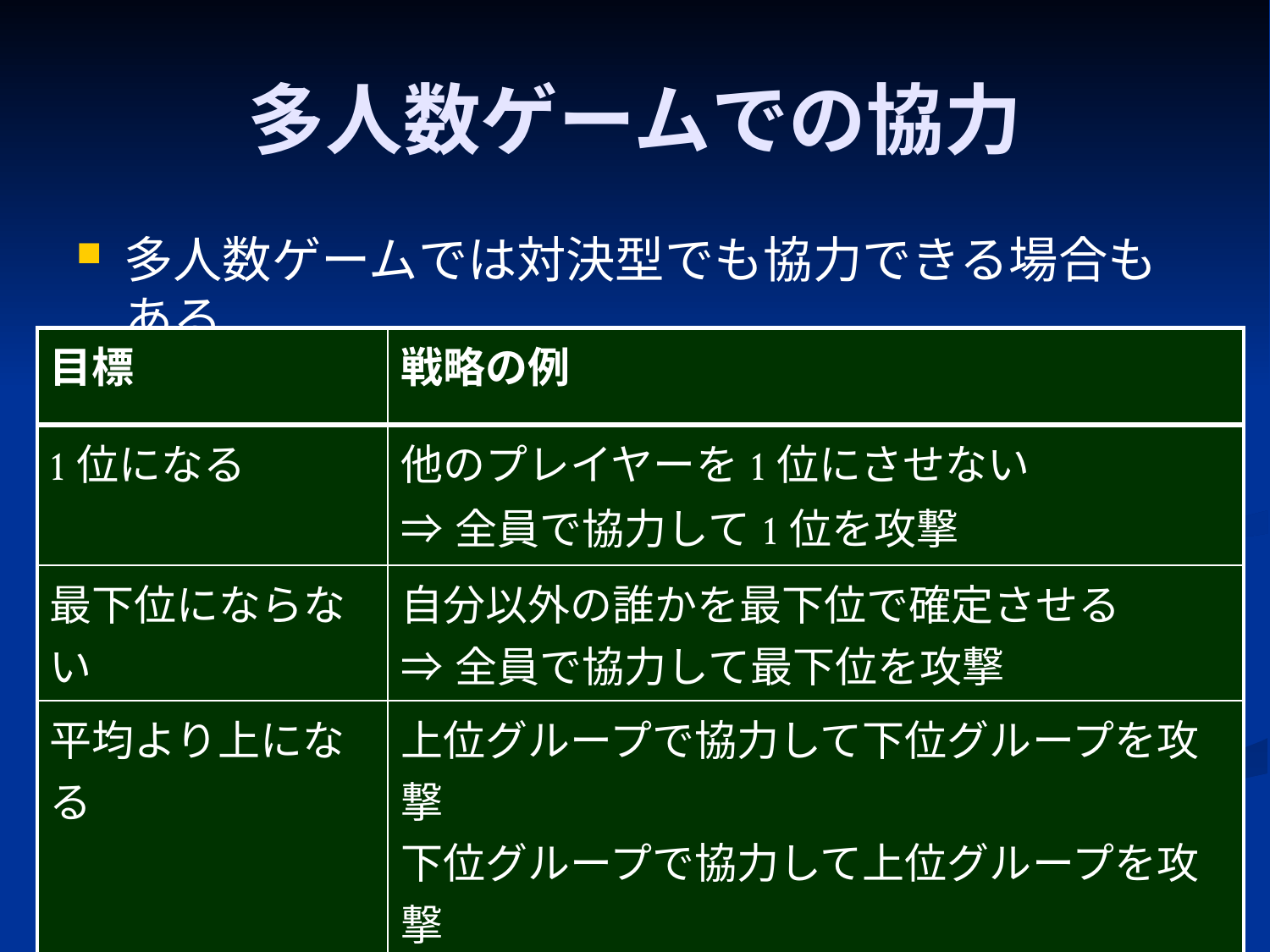

# 多人数ゲームでの協力
多人数ゲームでは対決型でも協力できる場合もある
| 目標 | 戦略の例 |
| --- | --- |
| 1位になる | 他のプレイヤーを1位にさせない ⇒全員で協力して1位を攻撃 |
| 最下位にならない | 自分以外の誰かを最下位で確定させる ⇒全員で協力して最下位を攻撃 |
| 平均より上になる | 上位グループで協力して下位グループを攻撃 下位グループで協力して上位グループを攻撃 |